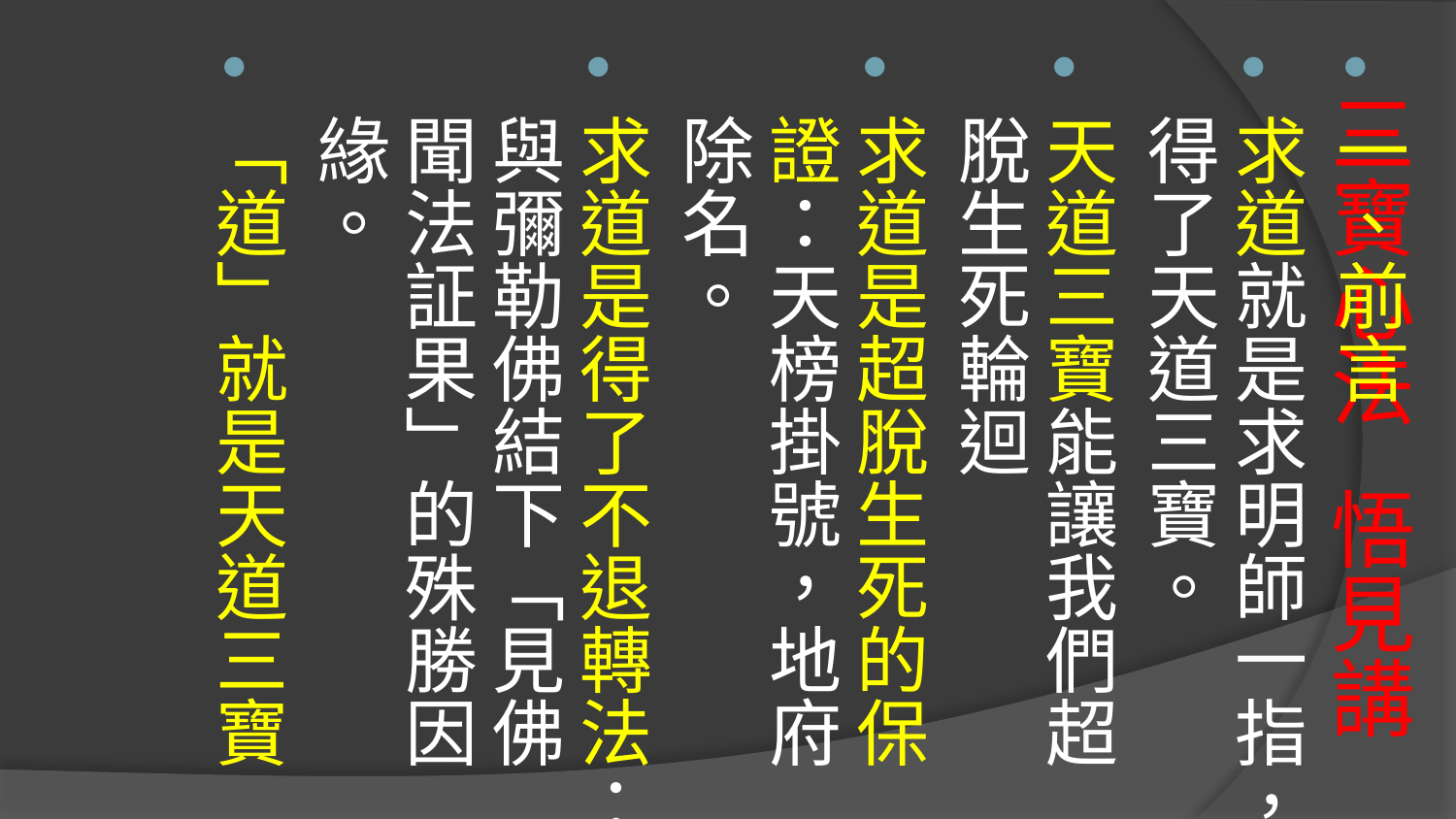

一、前言
求道就是求明師一指，得了天道三寶。
天道三寶能讓我們超脫生死輪迴
求道是超脫生死的保證：天榜掛號，地府除名。
求道是得了不退轉法：與彌勒佛結下「見佛聞法証果」的殊勝因緣。
「道」就是天道三寶

# 三寶心法   悟見講